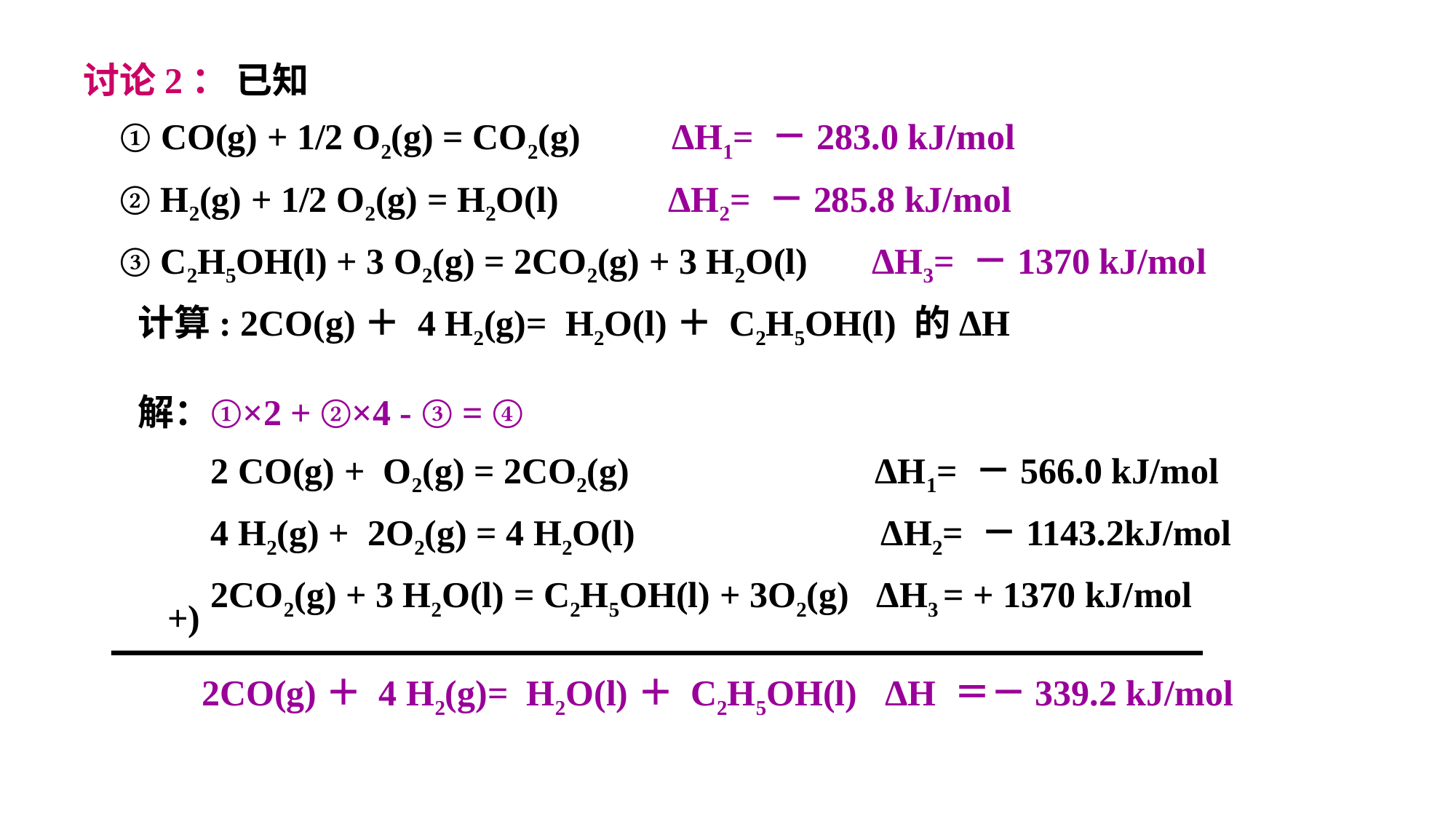

讨论2： 已知
    ① CO(g) + 1/2 O2(g) = CO2(g)          ΔH1= －283.0 kJ/mol
    ② H2(g) + 1/2 O2(g) = H2O(l)            ΔH2= －285.8 kJ/mol
    ③ C2H5OH(l) + 3 O2(g) = 2CO2(g) + 3 H2O(l)       ΔH3= －1370 kJ/mol
     计算: 2CO(g)＋ 4 H2(g)=  H2O(l)＋ C2H5OH(l) 的ΔH
解：
①×2 + ②×4 - ③ = ④
2 CO(g) +  O2(g) = 2CO2(g)                           ΔH1= －566.0 kJ/mol
4 H2(g) +  2O2(g) = 4 H2O(l)                           ΔH2= －1143.2kJ/mol
2CO2(g) + 3 H2O(l) = C2H5OH(l) + 3O2(g)   ΔH3 = + 1370 kJ/mol
+)

2CO(g)＋ 4 H2(g)=  H2O(l)＋ C2H5OH(l)   ΔH ＝－339.2 kJ/mol